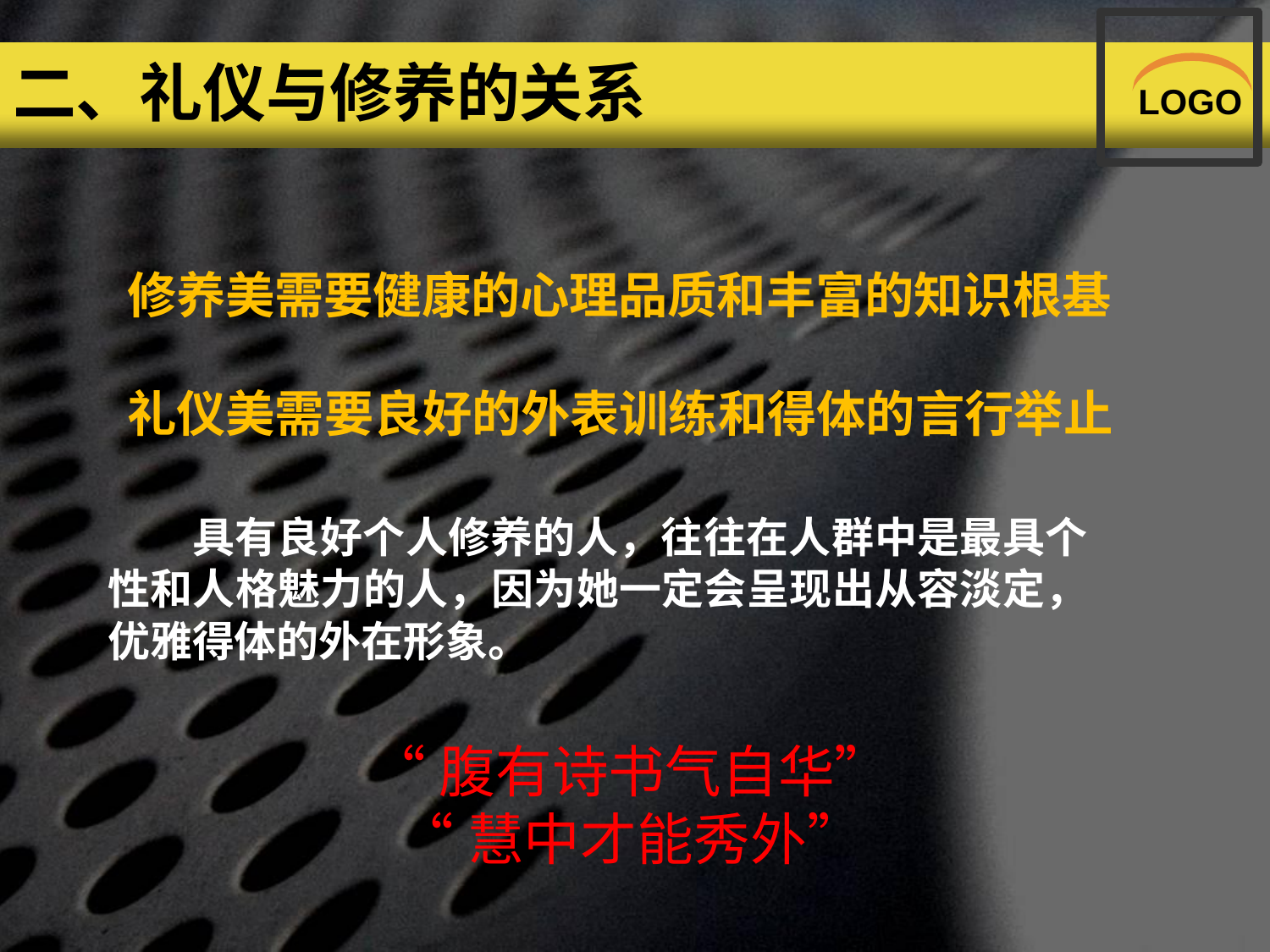

# 二、礼仪与修养的关系

LOGO

修养美需要健康的心理品质和丰富的知识根基

礼仪美需要良好的外表训练和得体的言行举止

具有良好个人修养的人，往往在人群中是最具个 性和人格魅力的人，因为她一定会呈现出从容淡定， 优雅得体的外在形象。

“腹有诗书气自华”
“慧中才能秀外”